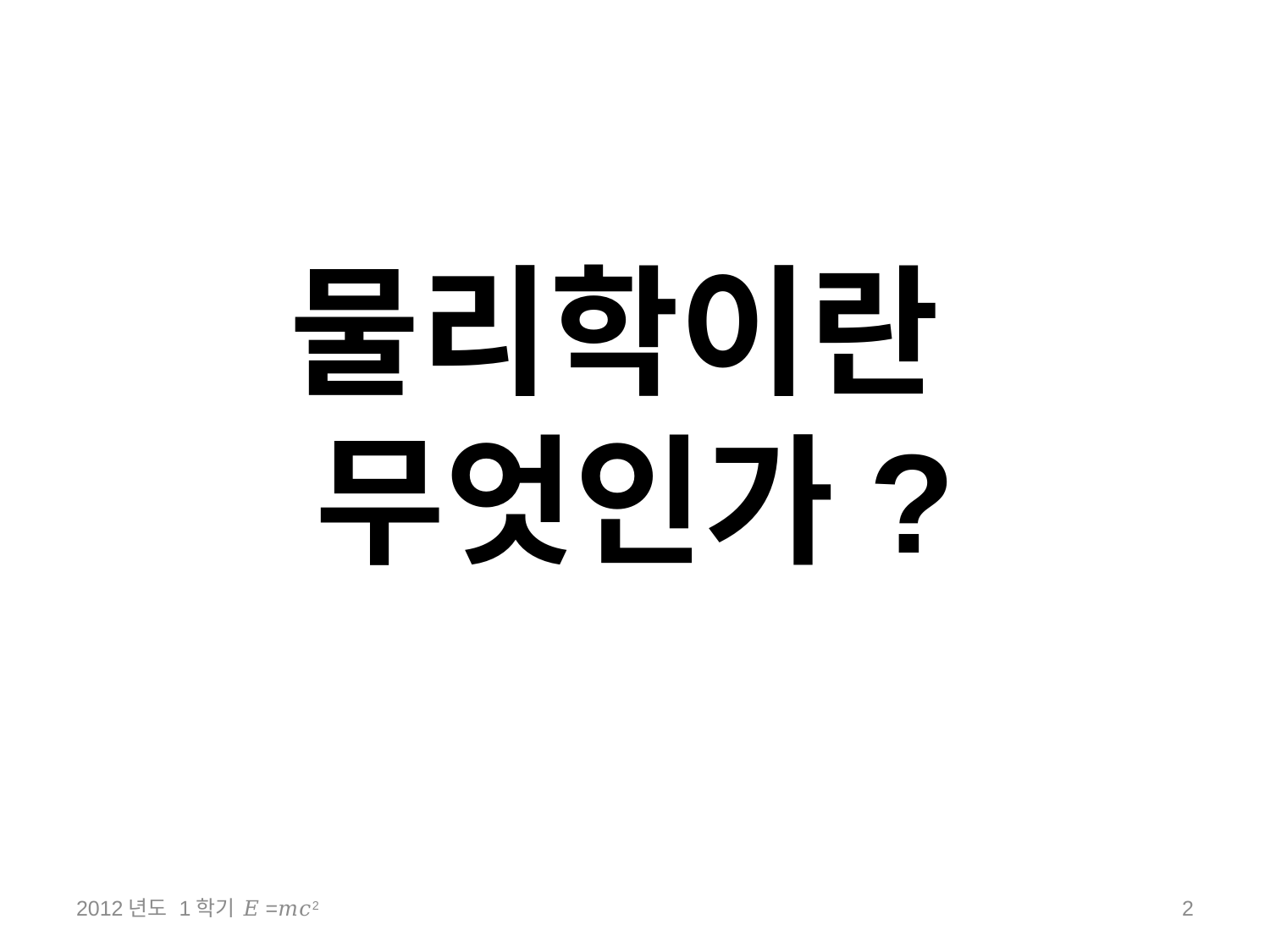

# 물리학이란 무엇인가?
2012년도 1학기 𝐸=𝑚𝑐2
2